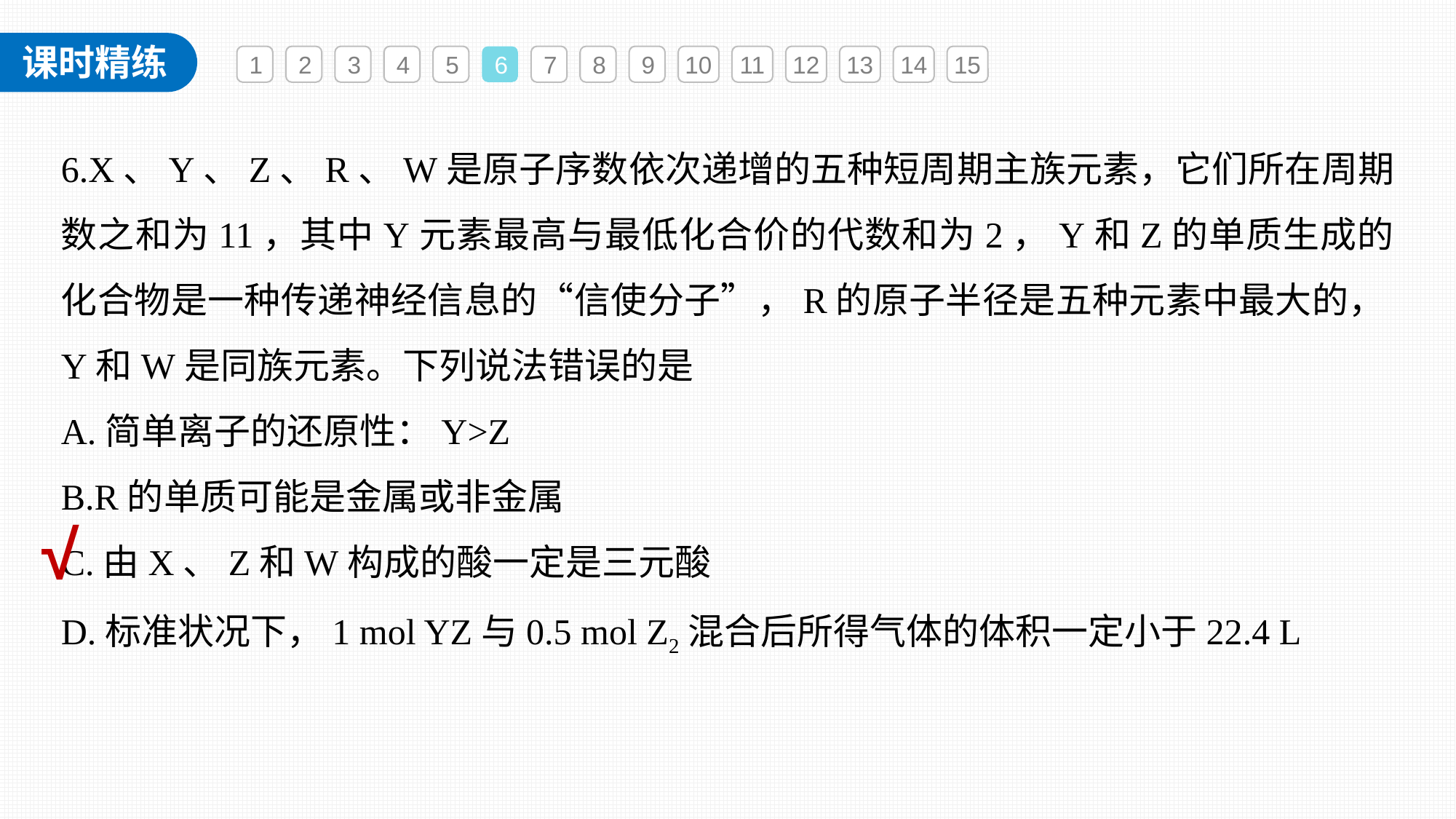

1
2
3
4
5
6
7
8
9
10
11
12
13
14
15
6.X、Y、Z、R、W是原子序数依次递增的五种短周期主族元素，它们所在周期数之和为11，其中Y元素最高与最低化合价的代数和为2，Y和Z的单质生成的化合物是一种传递神经信息的“信使分子”，R的原子半径是五种元素中最大的，Y和W是同族元素。下列说法错误的是
A.简单离子的还原性：Y>Z
B.R的单质可能是金属或非金属
C.由X、Z和W构成的酸一定是三元酸
D.标准状况下，1 mol YZ与0.5 mol Z2混合后所得气体的体积一定小于22.4 L
√